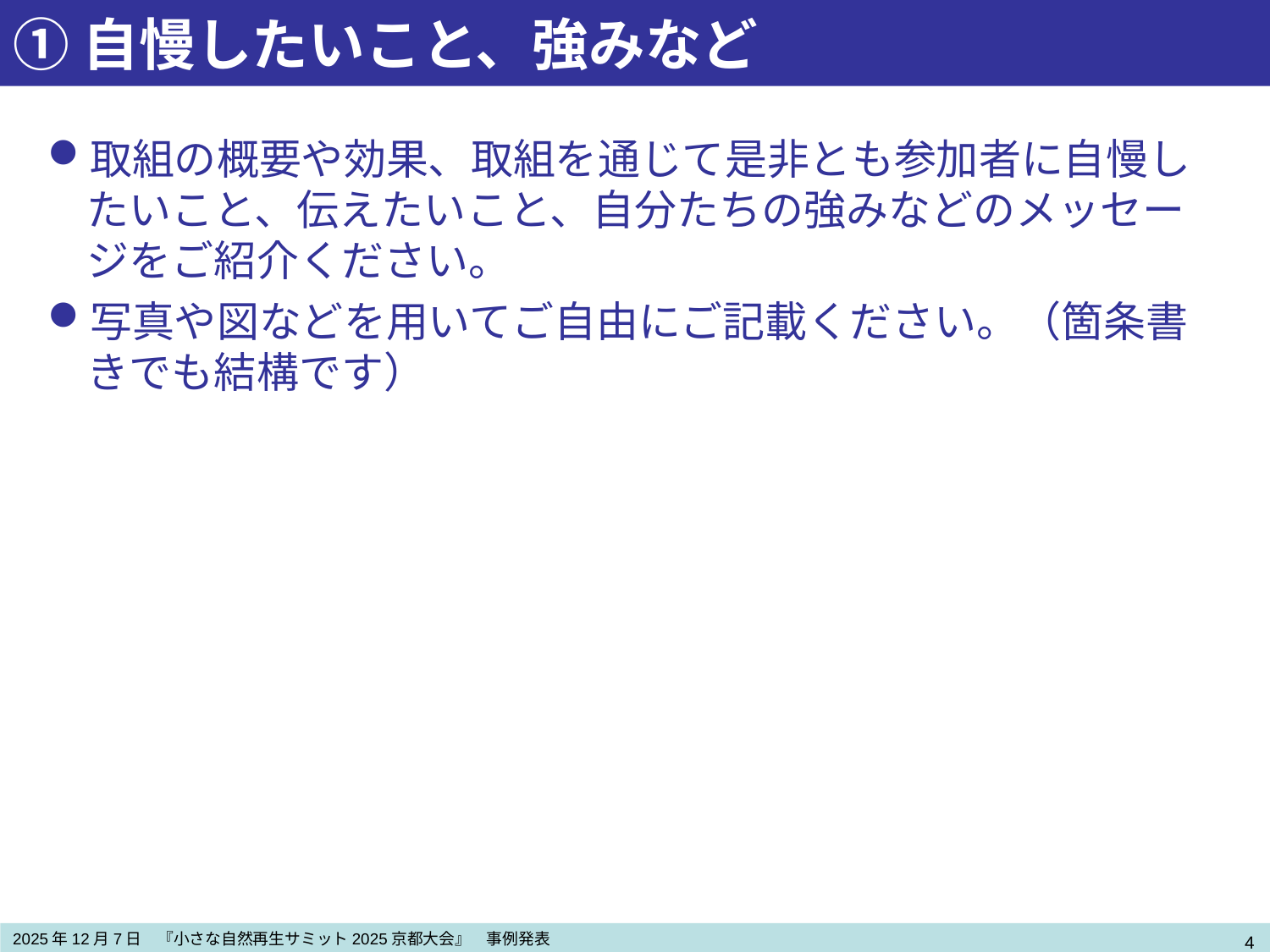

①自慢したいこと、強みなど
取組の概要や効果、取組を通じて是非とも参加者に自慢したいこと、伝えたいこと、自分たちの強みなどのメッセージをご紹介ください。
写真や図などを用いてご自由にご記載ください。（箇条書きでも結構です）

4